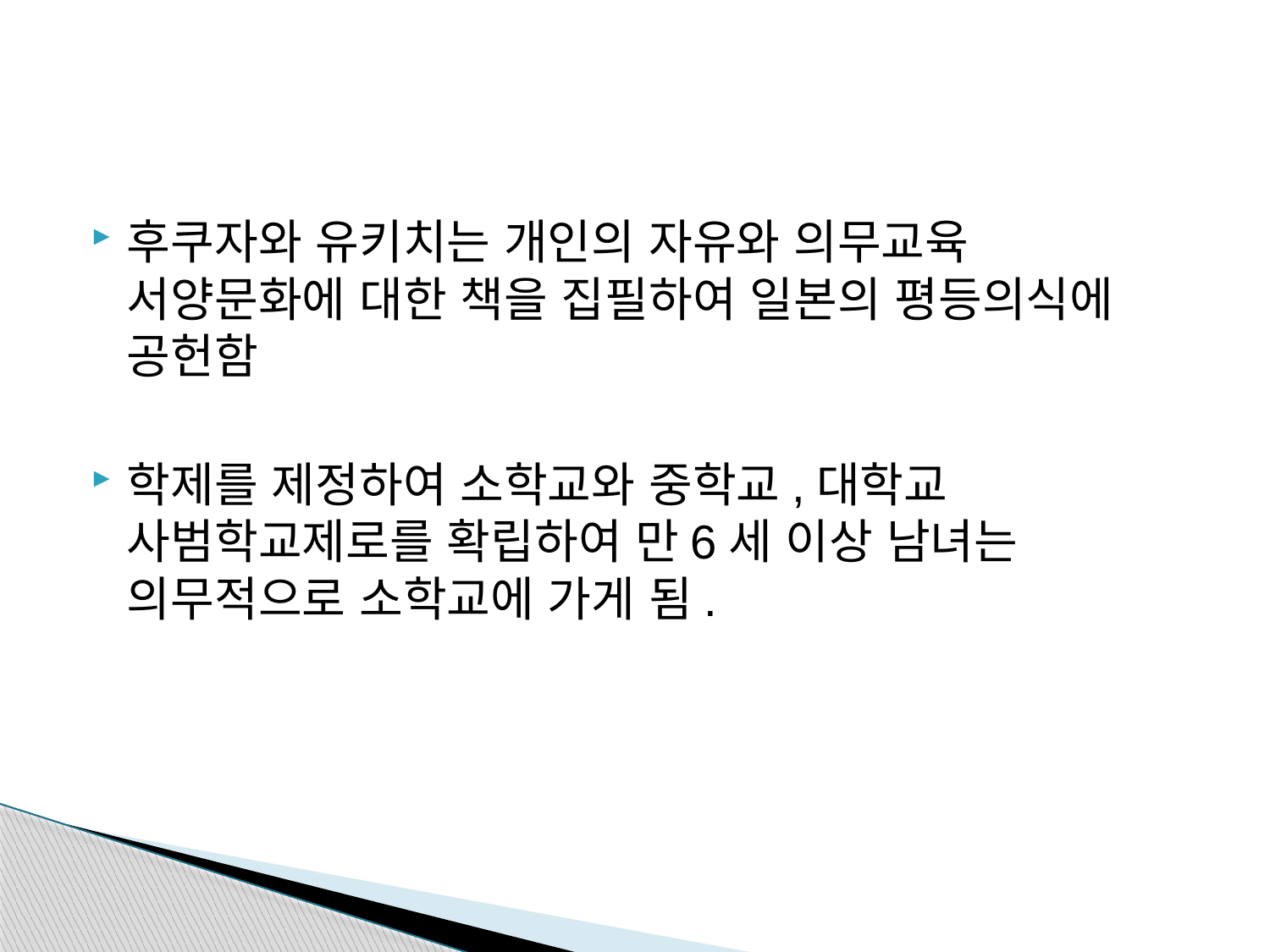

#
후쿠자와 유키치는 개인의 자유와 의무교육 서양문화에 대한 책을 집필하여 일본의 평등의식에 공헌함

학제를 제정하여 소학교와 중학교,대학교 사범학교제로를 확립하여 만6세 이상 남녀는 의무적으로 소학교에 가게 됨.